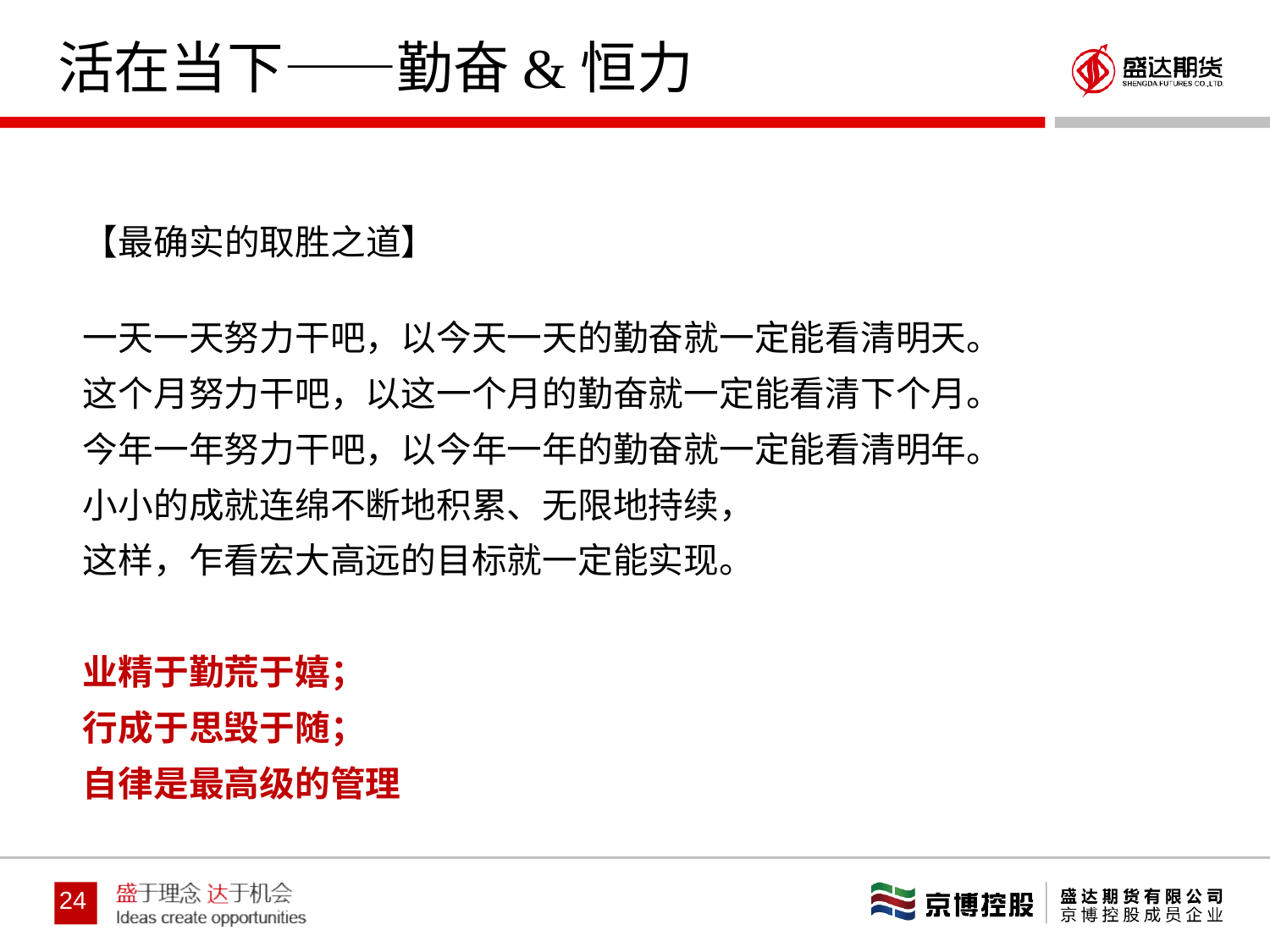

# 活在当下——勤奋&恒力

【最确实的取胜之道】

一天一天努力干吧，以今天一天的勤奋就一定能看清明天。
这个月努力干吧，以这一个月的勤奋就一定能看清下个月。
今年一年努力干吧，以今年一年的勤奋就一定能看清明年。
小小的成就连绵不断地积累、无限地持续，
这样，乍看宏大高远的目标就一定能实现。

业精于勤荒于嬉；
行成于思毁于随；
自律是最高级的管理